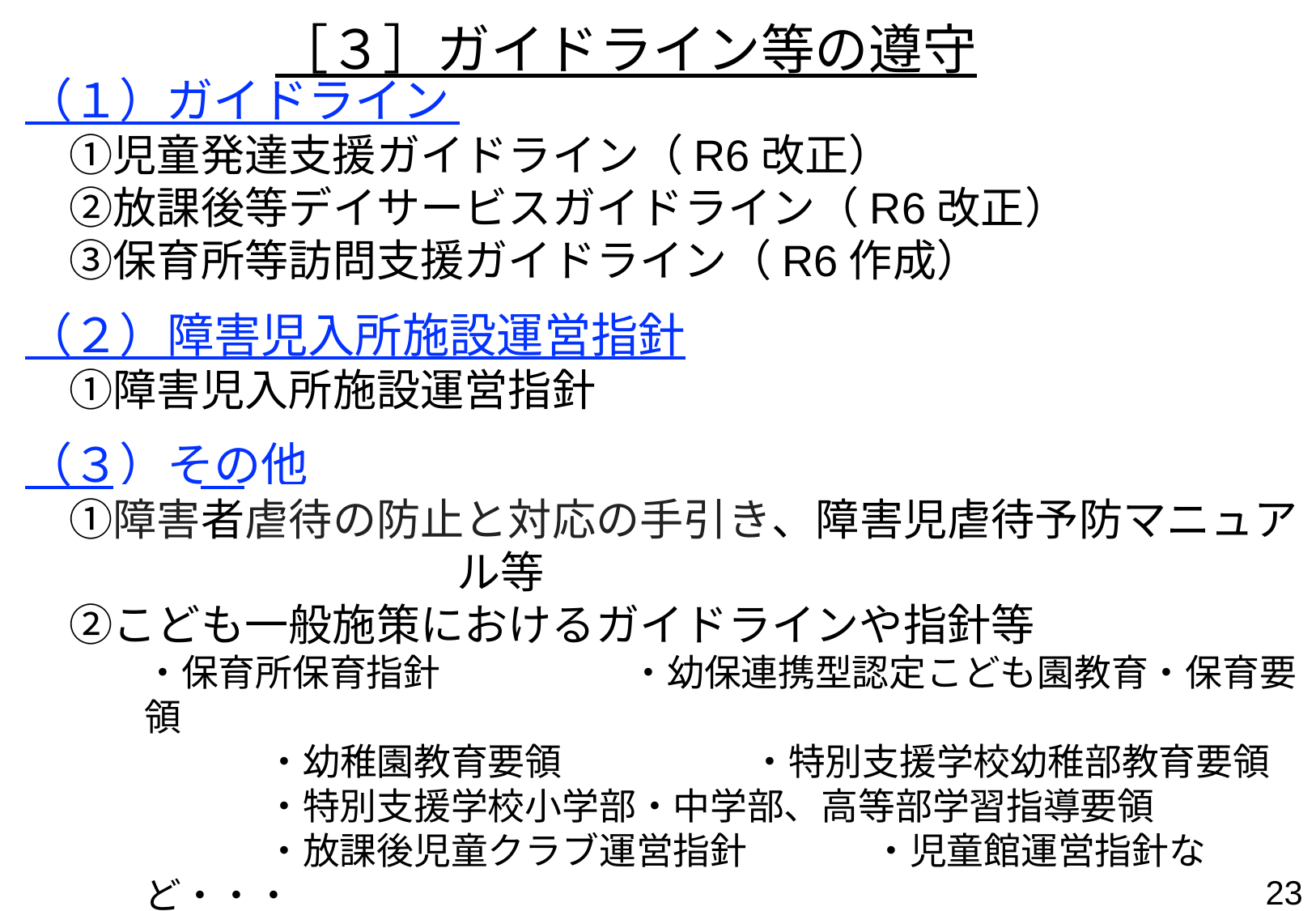

［３］ガイドライン等の遵守
（１）ガイドライン
　①児童発達支援ガイドライン（R6改正）
　②放課後等デイサービスガイドライン（R6改正）
　③保育所等訪問支援ガイドライン（R6作成）
（２）障害児入所施設運営指針
　①障害児入所施設運営指針
（３）その他
　①障害者虐待の防止と対応の手引き、障害児虐待予防マニュアル等
　②こども一般施策におけるガイドラインや指針等
　	・保育所保育指針　　	・幼保連携型認定こども園教育・保育要領
　　	・幼稚園教育要領　　	・特別支援学校幼稚部教育要領
　　	・特別支援学校小学部・中学部、高等部学習指導要領
　　	・放課後児童クラブ運営指針　	・児童館運営指針など・・・
　　③こども家庭庁こども家庭審議会・各部会報告書等
　　　　　・幼児期までのこどもの育ち部会、こどもの居場所部会での検討等
23